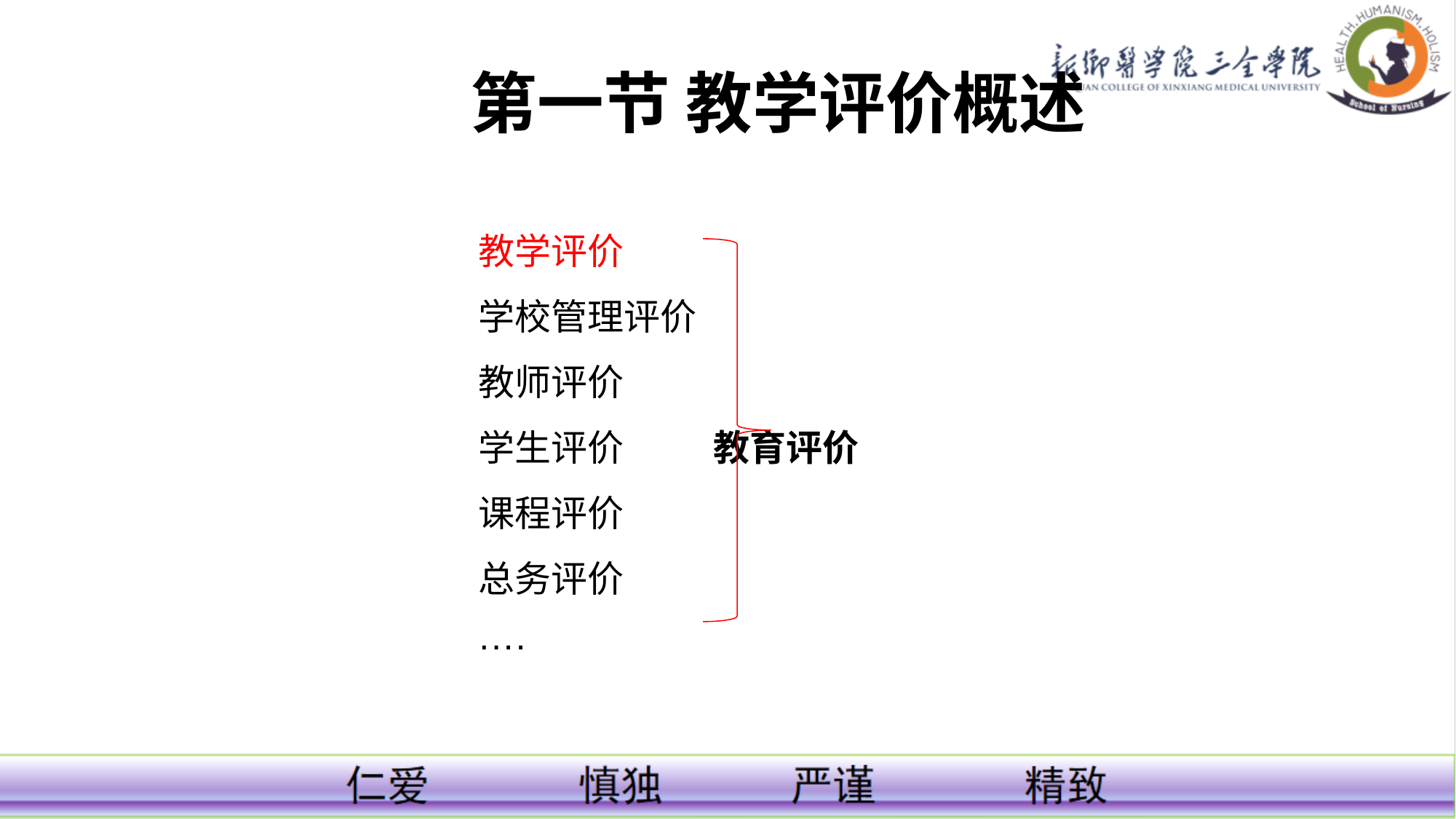

# 第一节 教学评价概述
教学评价
学校管理评价
教师评价
学生评价           教育评价
课程评价
总务评价
····